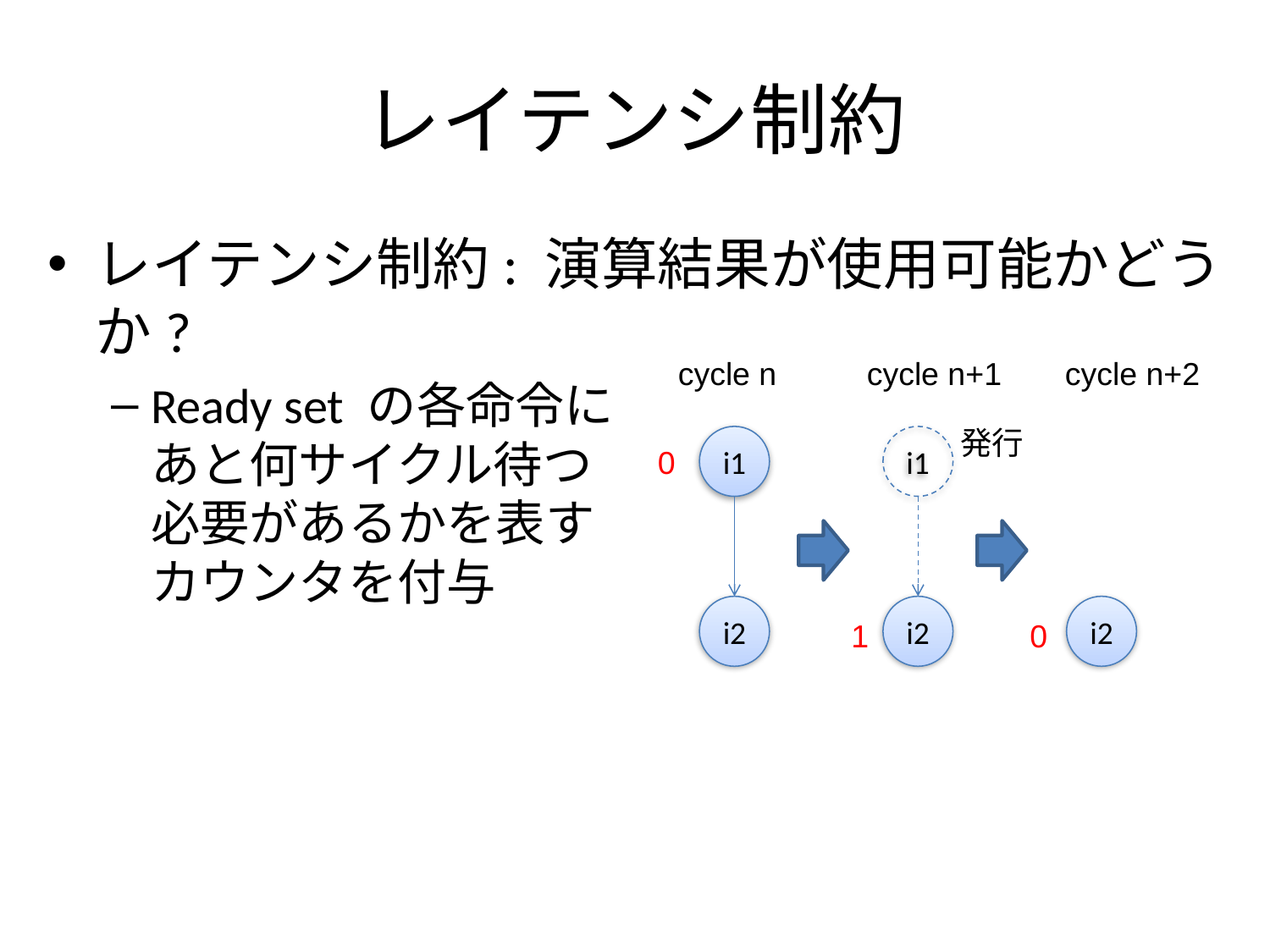

# レイテンシ制約
レイテンシ制約: 演算結果が使用可能かどうか?
Ready set の各命令に
あと何サイクル待つ
必要があるかを表す
カウンタを付与

cycle n
cycle n+1
cycle n+2
発行
i1
i2
i1
0

i2
i2
1
0